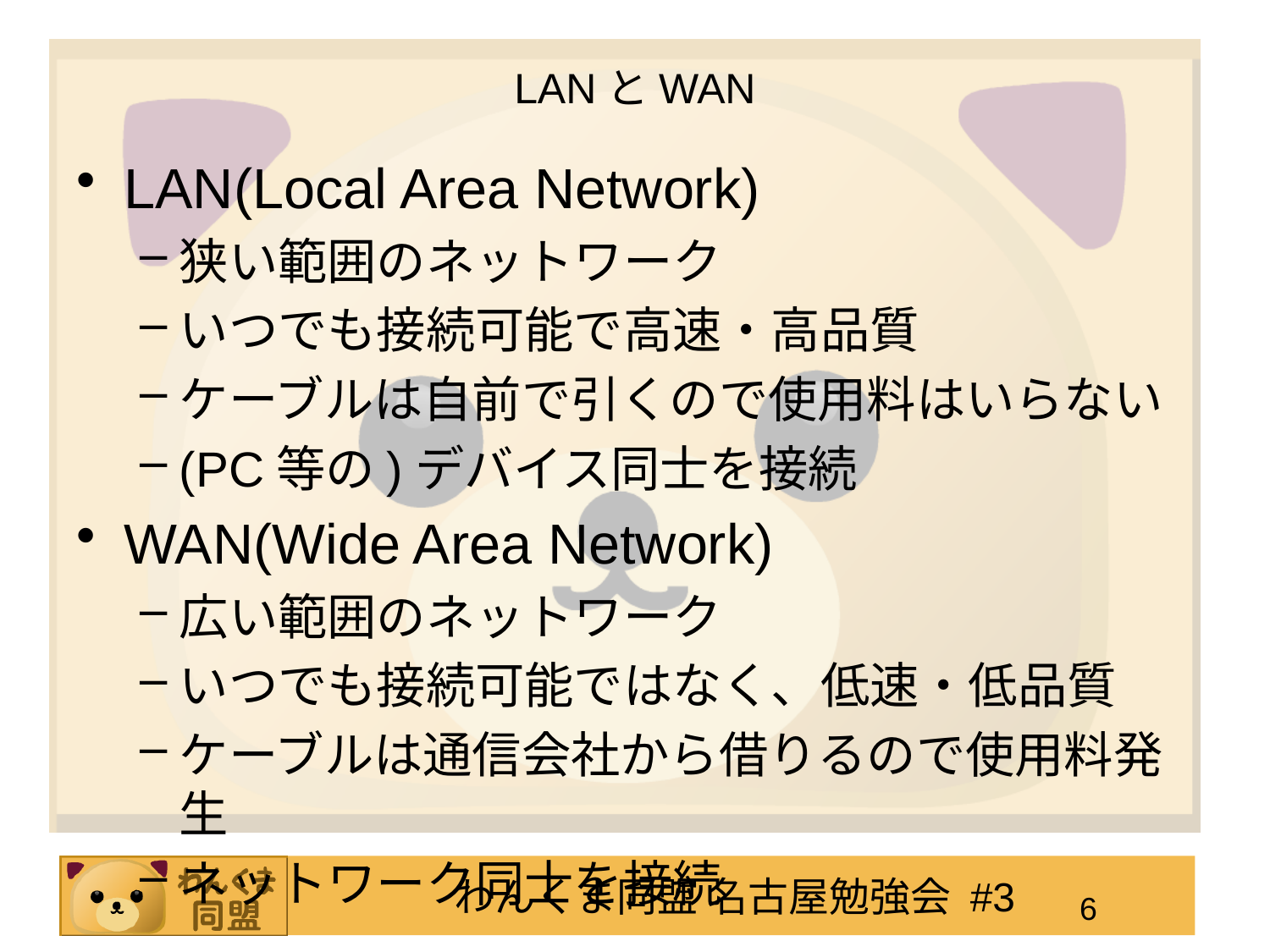

# LANとWAN
LAN(Local Area Network)
狭い範囲のネットワーク
いつでも接続可能で高速・高品質
ケーブルは自前で引くので使用料はいらない
(PC等の)デバイス同士を接続
WAN(Wide Area Network)
広い範囲のネットワーク
いつでも接続可能ではなく、低速・低品質
ケーブルは通信会社から借りるので使用料発生
ネットワーク同士を接続